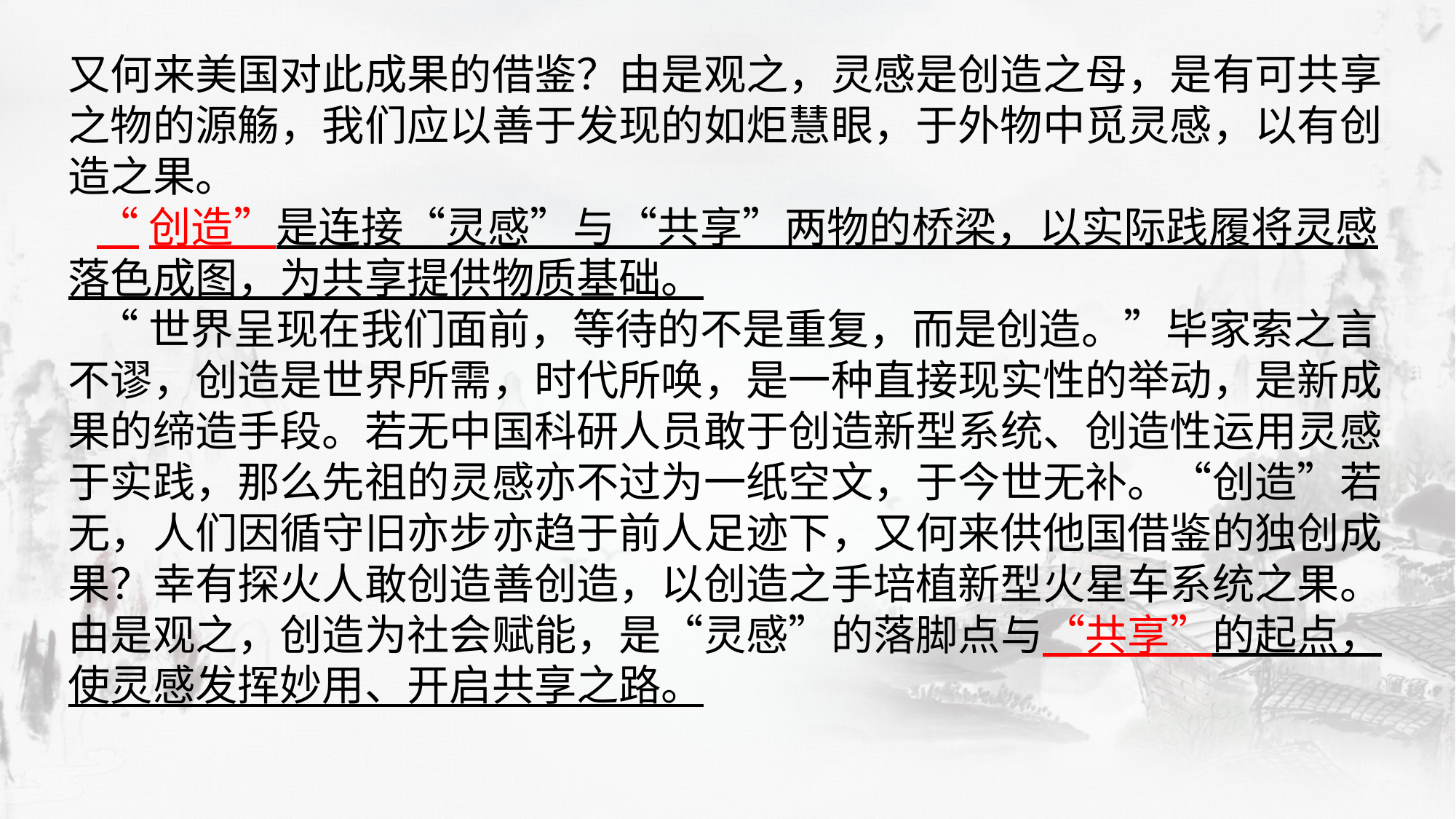

又何来美国对此成果的借鉴？由是观之，灵感是创造之母，是有可共享之物的源觞，我们应以善于发现的如炬慧眼，于外物中觅灵感，以有创造之果。
   “创造”是连接“灵感”与“共享”两物的桥梁，以实际践履将灵感落色成图，为共享提供物质基础。
   “世界呈现在我们面前，等待的不是重复，而是创造。”毕家索之言不谬，创造是世界所需，时代所唤，是一种直接现实性的举动，是新成果的缔造手段。若无中国科研人员敢于创造新型系统、创造性运用灵感于实践，那么先祖的灵感亦不过为一纸空文，于今世无补。“创造”若无，人们因循守旧亦步亦趋于前人足迹下，又何来供他国借鉴的独创成果？幸有探火人敢创造善创造，以创造之手培植新型火星车系统之果。由是观之，创造为社会赋能，是“灵感”的落脚点与“共享”的起点，使灵感发挥妙用、开启共享之路。